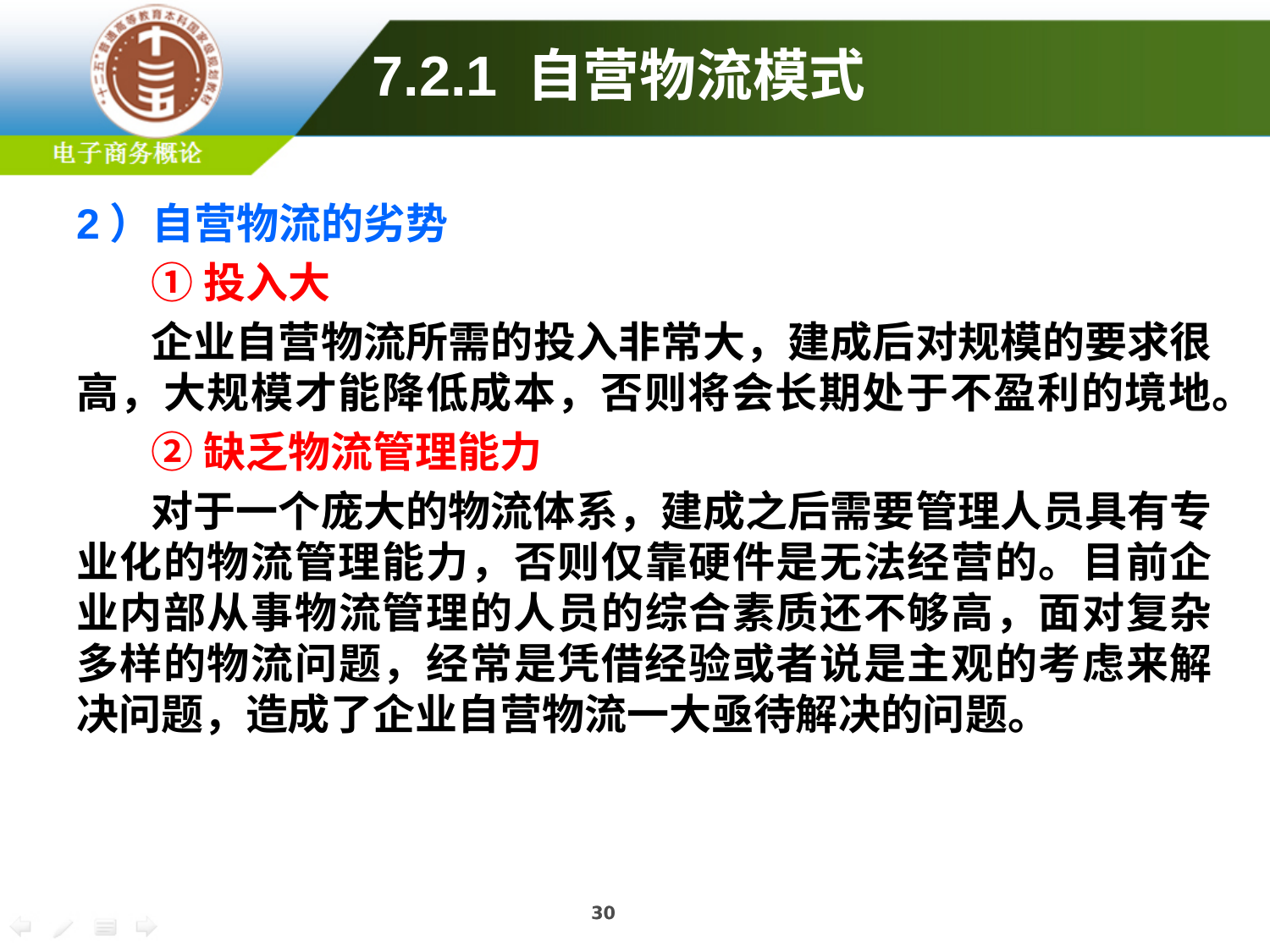

2）自营物流的劣势
①投入大
企业自营物流所需的投入非常大，建成后对规模的要求很高，大规模才能降低成本，否则将会长期处于不盈利的境地。
②缺乏物流管理能力
对于一个庞大的物流体系，建成之后需要管理人员具有专业化的物流管理能力，否则仅靠硬件是无法经营的。目前企业内部从事物流管理的人员的综合素质还不够高，面对复杂多样的物流问题，经常是凭借经验或者说是主观的考虑来解决问题，造成了企业自营物流一大亟待解决的问题。
7.2.1 自营物流模式

30
30